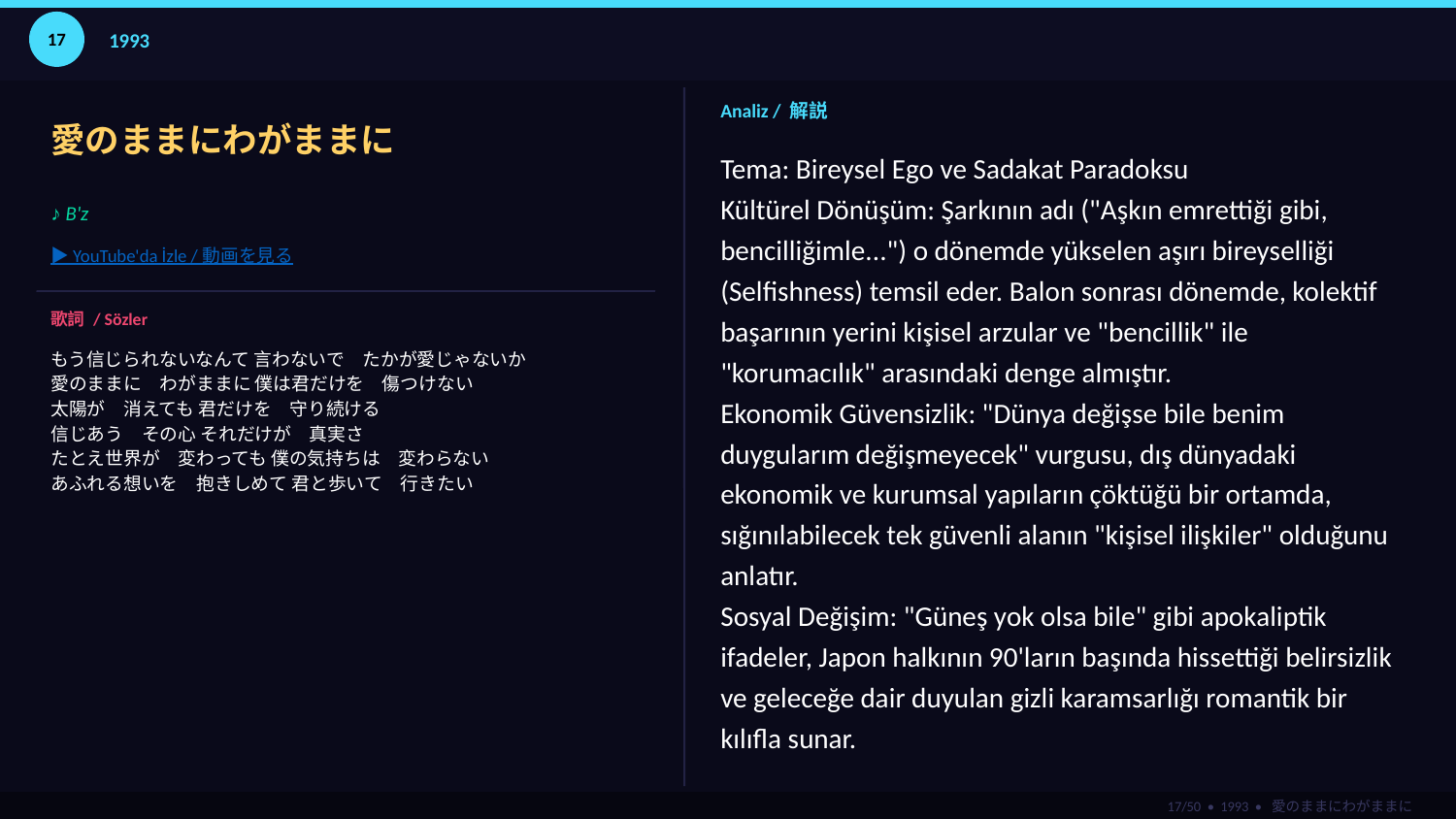

17
1993
愛のままにわがままに

Analiz / 解説
Tema: Bireysel Ego ve Sadakat Paradoksu
Kültürel Dönüşüm: Şarkının adı ("Aşkın emrettiği gibi, bencilliğimle...") o dönemde yükselen aşırı bireyselliği (Selfishness) temsil eder. Balon sonrası dönemde, kolektif başarının yerini kişisel arzular ve "bencillik" ile "korumacılık" arasındaki denge almıştır.
Ekonomik Güvensizlik: "Dünya değişse bile benim duygularım değişmeyecek" vurgusu, dış dünyadaki ekonomik ve kurumsal yapıların çöktüğü bir ortamda, sığınılabilecek tek güvenli alanın "kişisel ilişkiler" olduğunu anlatır.
Sosyal Değişim: "Güneş yok olsa bile" gibi apokaliptik ifadeler, Japon halkının 90'ların başında hissettiği belirsizlik ve geleceğe dair duyulan gizli karamsarlığı romantik bir kılıfla sunar.
♪ B'z
▶ YouTube'da İzle / 動画を見る

歌詞 / Sözler
もう信じられないなんて 言わないで　たかが愛じゃないか
愛のままに　わがままに 僕は君だけを　傷つけない
太陽が　消えても 君だけを　守り続ける
信じあう　その心 それだけが　真実さ
たとえ世界が　変わっても 僕の気持ちは　変わらない
あふれる想いを　抱きしめて 君と歩いて　行きたい

17/50  •  1993  •  愛のままにわがままに